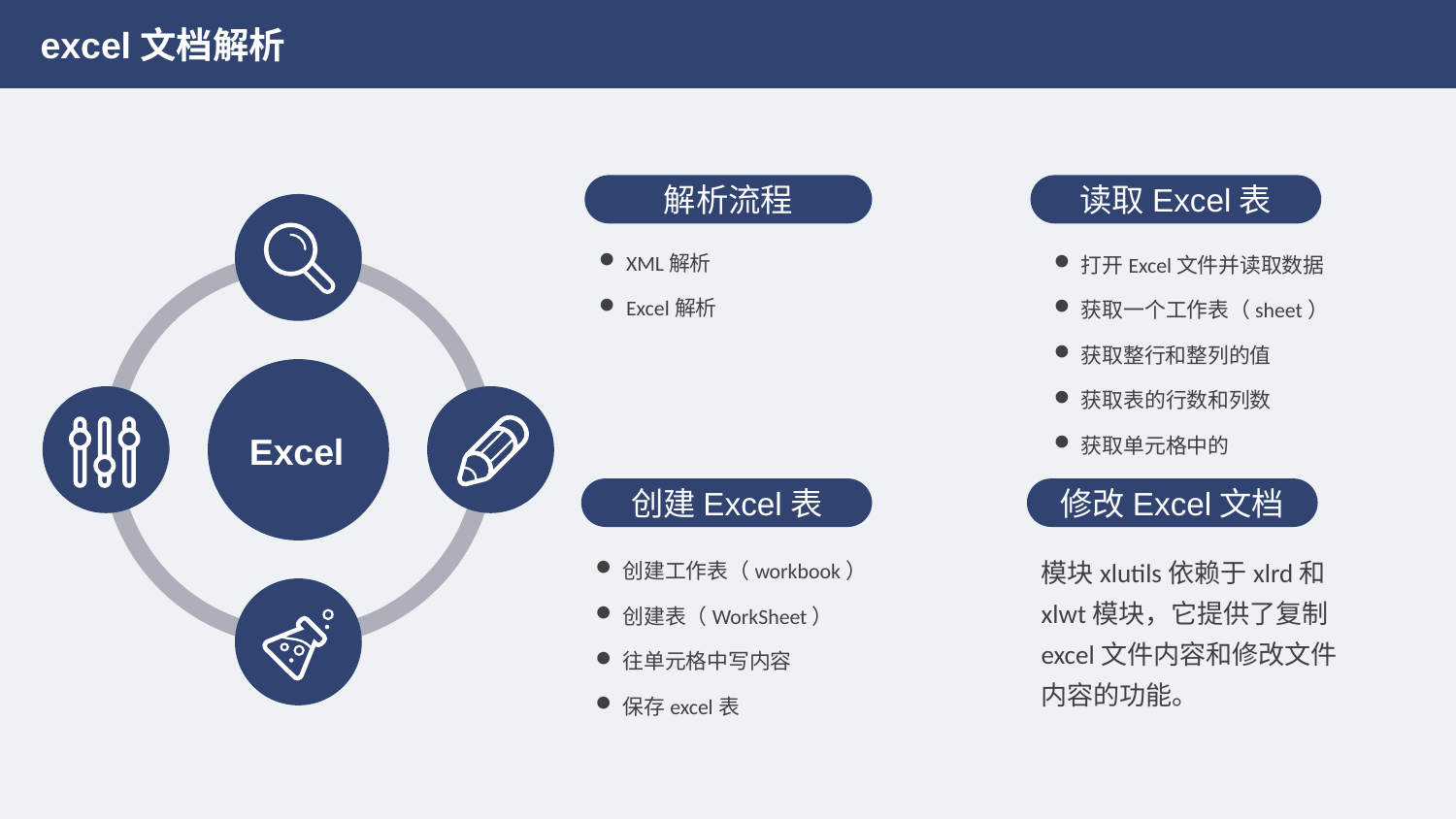

excel文档解析
解析流程
读取Excel表
XML解析
Excel解析
创建Excel表
修改Excel文档
模块xlutils依赖于xlrd和xlwt模块，它提供了复制excel文件内容和修改文件内容的功能。
创建工作表（workbook）
创建表（WorkSheet）
往单元格中写内容
保存excel表

打开Excel文件并读取数据
获取一个工作表（sheet）
获取整行和整列的值
获取表的行数和列数
获取单元格中的

Excel